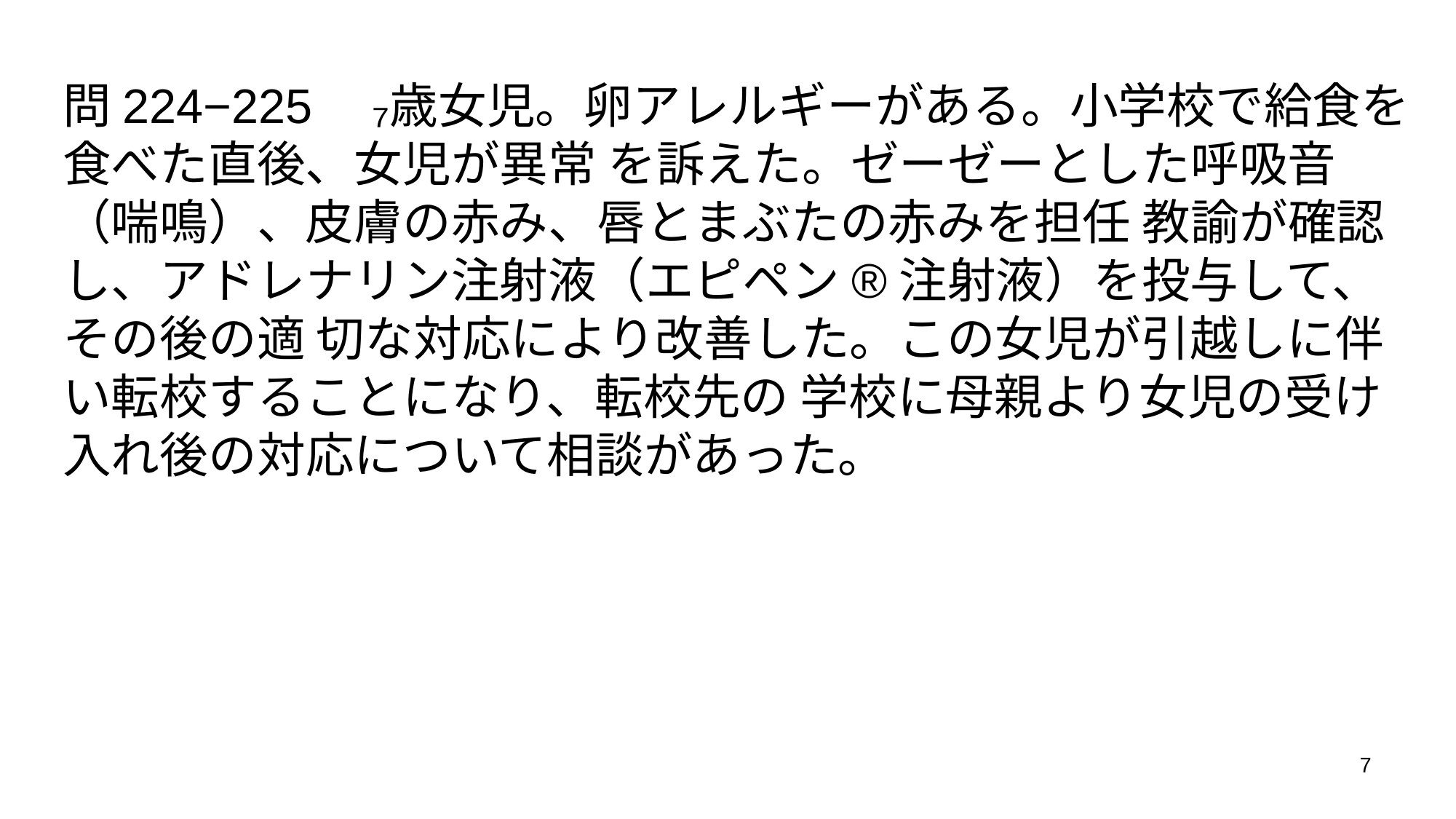

問224−225　₇歳女児。卵アレルギーがある。小学校で給食を食べた直後、女児が異常 を訴えた。ゼーゼーとした呼吸音（喘鳴）、皮膚の赤み、唇とまぶたの赤みを担任 教諭が確認し、アドレナリン注射液（エピペン®注射液）を投与して、その後の適 切な対応により改善した。この女児が引越しに伴い転校することになり、転校先の 学校に母親より女児の受け入れ後の対応について相談があった。

7